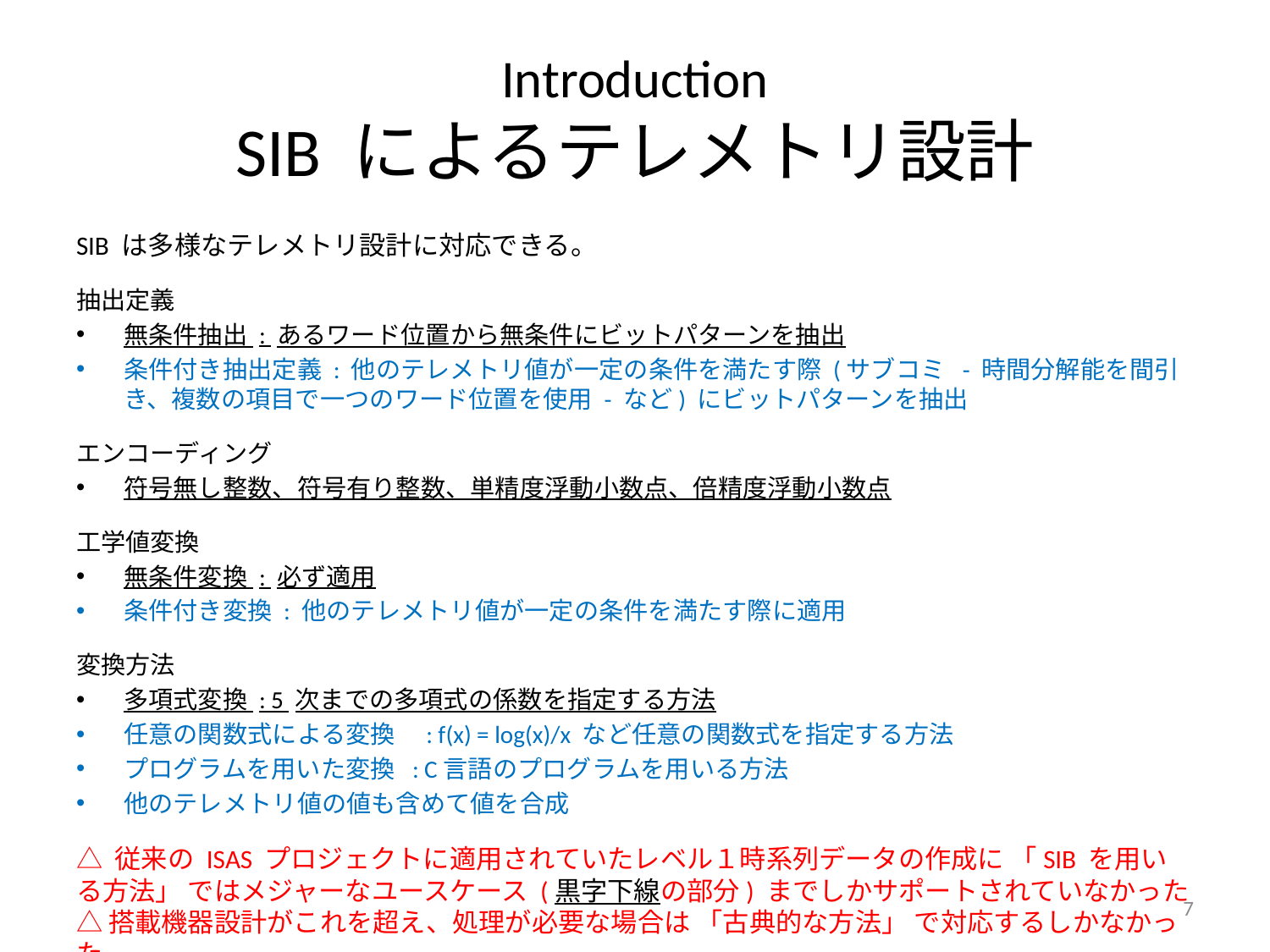

# Introduction SIB によるテレメトリ設計
SIB は多様なテレメトリ設計に対応できる。

抽出定義
無条件抽出 : あるワード位置から無条件にビットパターンを抽出
条件付き抽出定義 : 他のテレメトリ値が一定の条件を満たす際 (サブコミ  - 時間分解能を間引き、複数の項目で一つのワード位置を使用 - など) にビットパターンを抽出

エンコーディング
符号無し整数、符号有り整数、単精度浮動小数点、倍精度浮動小数点

工学値変換
無条件変換 : 必ず適用
条件付き変換 : 他のテレメトリ値が一定の条件を満たす際に適用

変換方法
多項式変換 : 5 次までの多項式の係数を指定する方法
任意の関数式による変換　: f(x) = log(x)/x など任意の関数式を指定する方法
プログラムを用いた変換  : C言語のプログラムを用いる方法
他のテレメトリ値の値も含めて値を合成

△ 従来の ISAS プロジェクトに適用されていたレベル１時系列データの作成に 「SIB を用いる方法」 ではメジャーなユースケース (黒字下線の部分) までしかサポートされていなかった
△ 搭載機器設計がこれを超え、処理が必要な場合は 「古典的な方法」 で対応するしかなかった
7